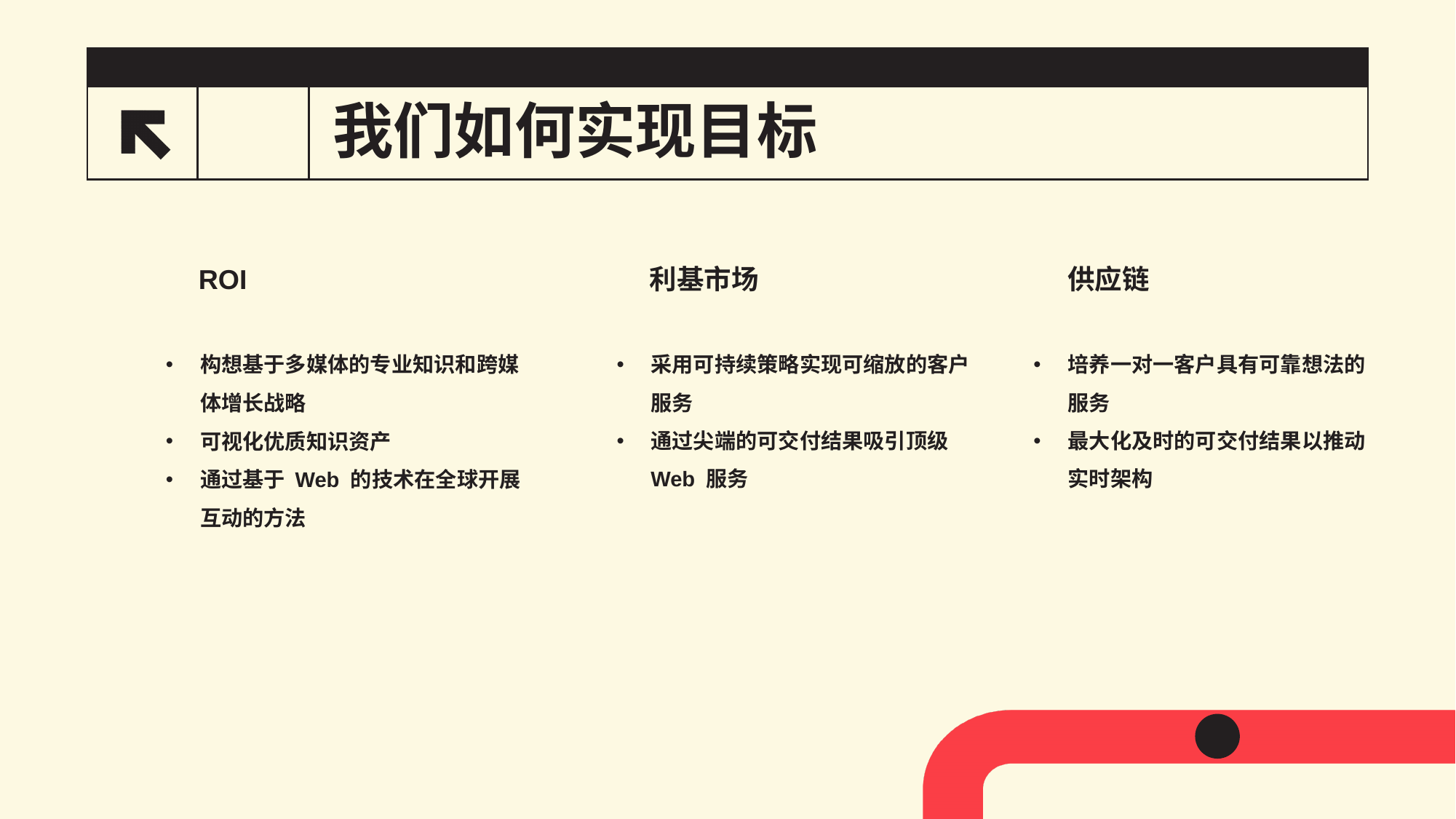

# 我们如何实现目标

12
ROI
利基市场
供应链
构想基于多媒体的专业知识和跨媒体增长战略
可视化优质知识资产
通过基于 Web 的技术在全球开展互动的方法

采用可持续策略实现可缩放的客户服务
通过尖端的可交付结果吸引顶级 Web 服务

培养一对一客户具有可靠想法的
服务
最大化及时的可交付结果以推动
实时架构